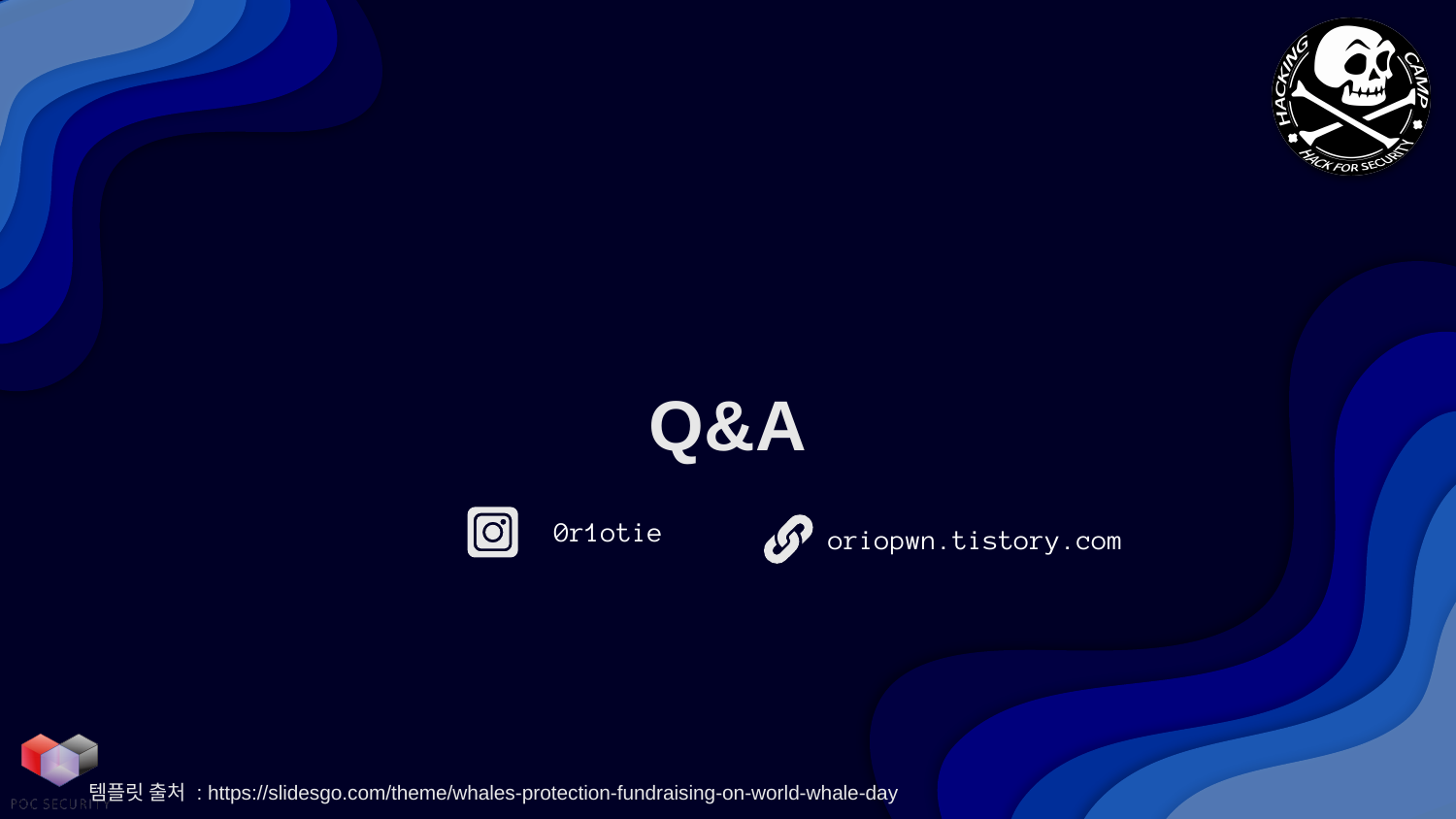

# Q&A

0r1otie
oriopwn.tistory.com

템플릿 출처 : https://slidesgo.com/theme/whales-protection-fundraising-on-world-whale-day